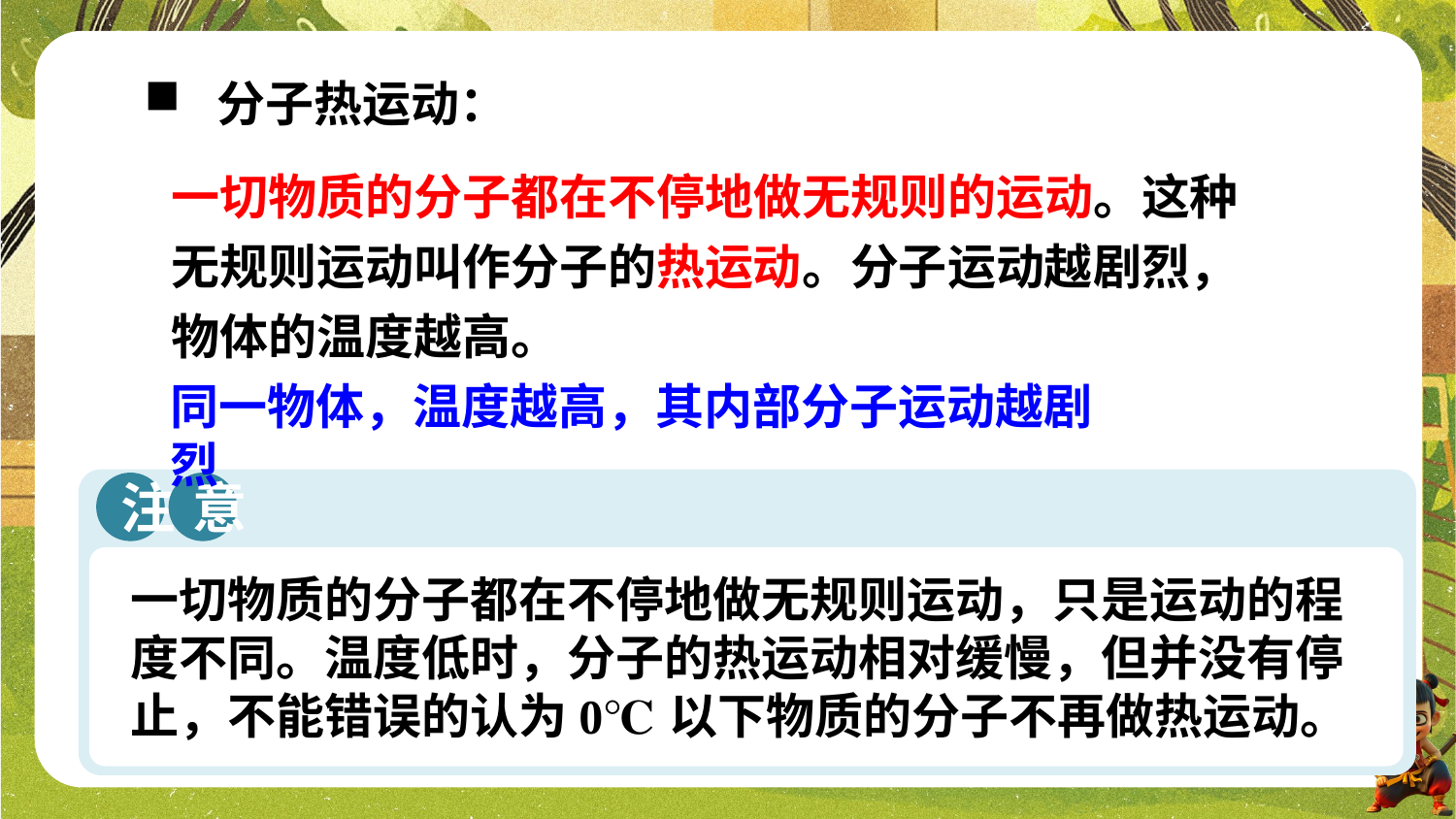

分子热运动：
一切物质的分子都在不停地做无规则的运动。这种无规则运动叫作分子的热运动。分子运动越剧烈，物体的温度越高。
同一物体，温度越高，其内部分子运动越剧烈

注
意

一切物质的分子都在不停地做无规则运动，只是运动的程度不同。温度低时，分子的热运动相对缓慢，但并没有停止，不能错误的认为0℃以下物质的分子不再做热运动。